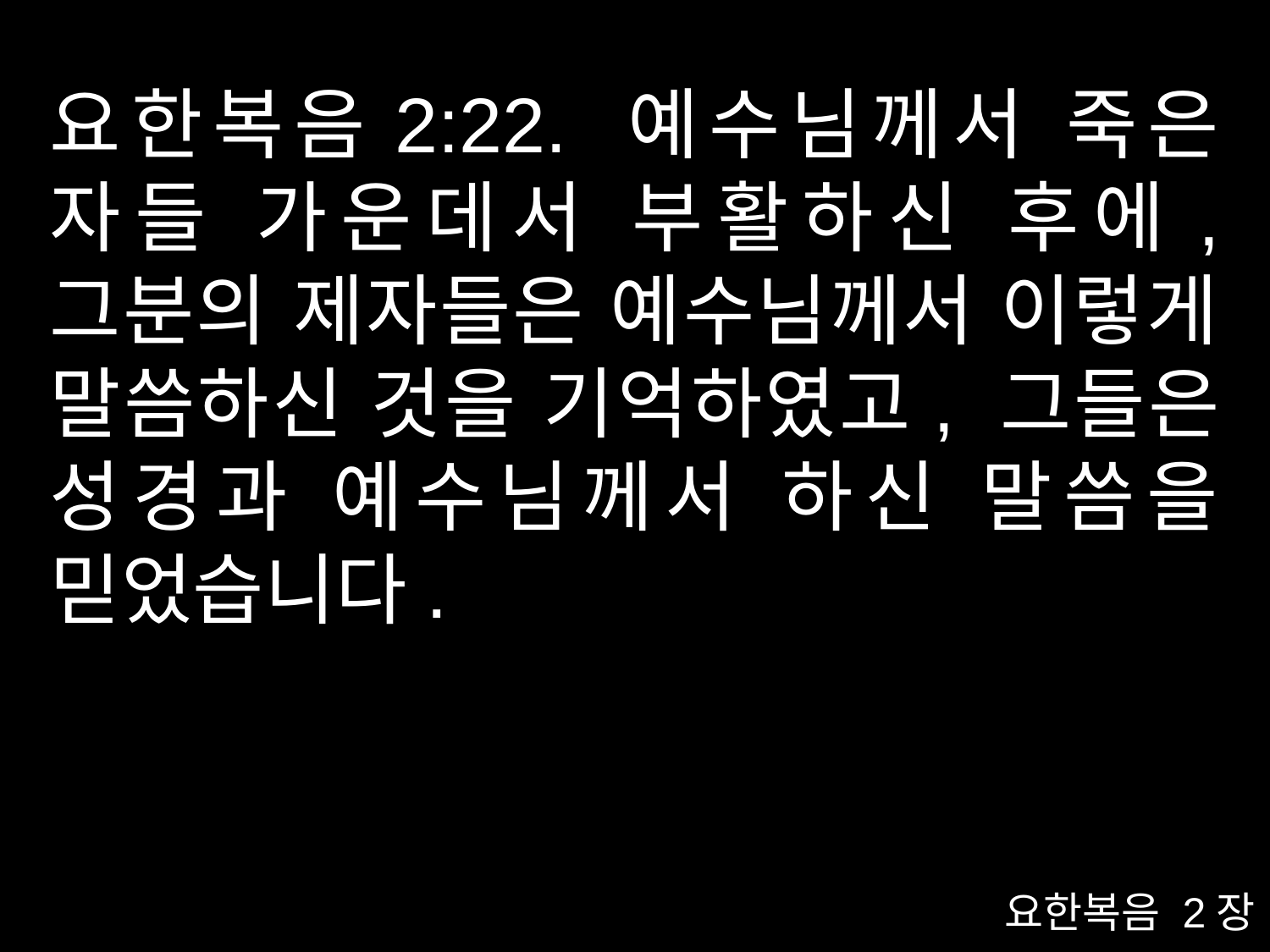

# 요한복음2:22. 예수님께서 죽은 자들 가운데서 부활하신 후에, 그분의 제자들은 예수님께서 이렇게 말씀하신 것을 기억하였고, 그들은 성경과 예수님께서 하신 말씀을 믿었습니다.
요한복음 2장